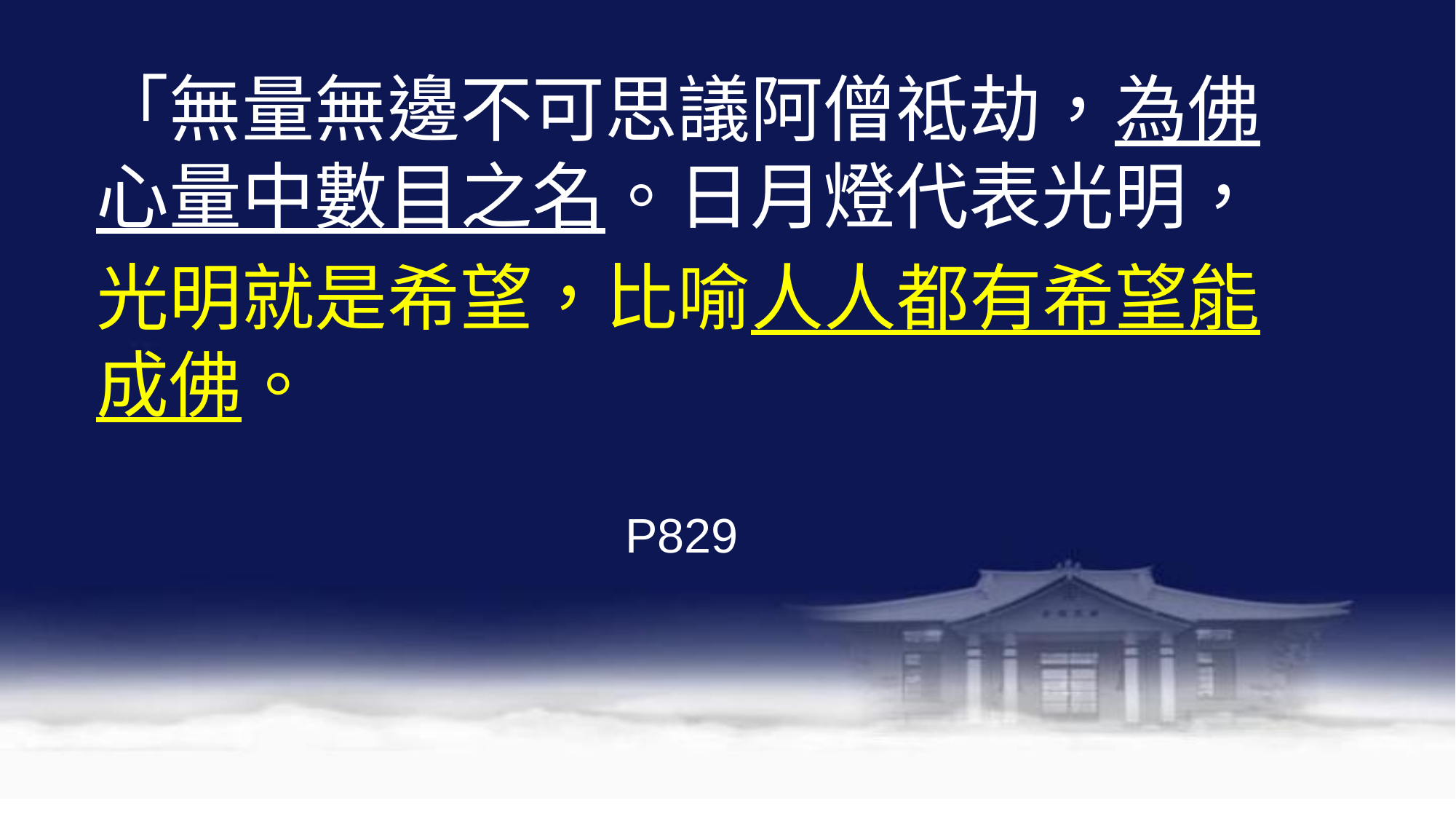

「無量無邊不可思議阿僧祗劫，為佛心量中數目之名。日月燈代表光明，
光明就是希望，比喻人人都有希望能成佛。

P829